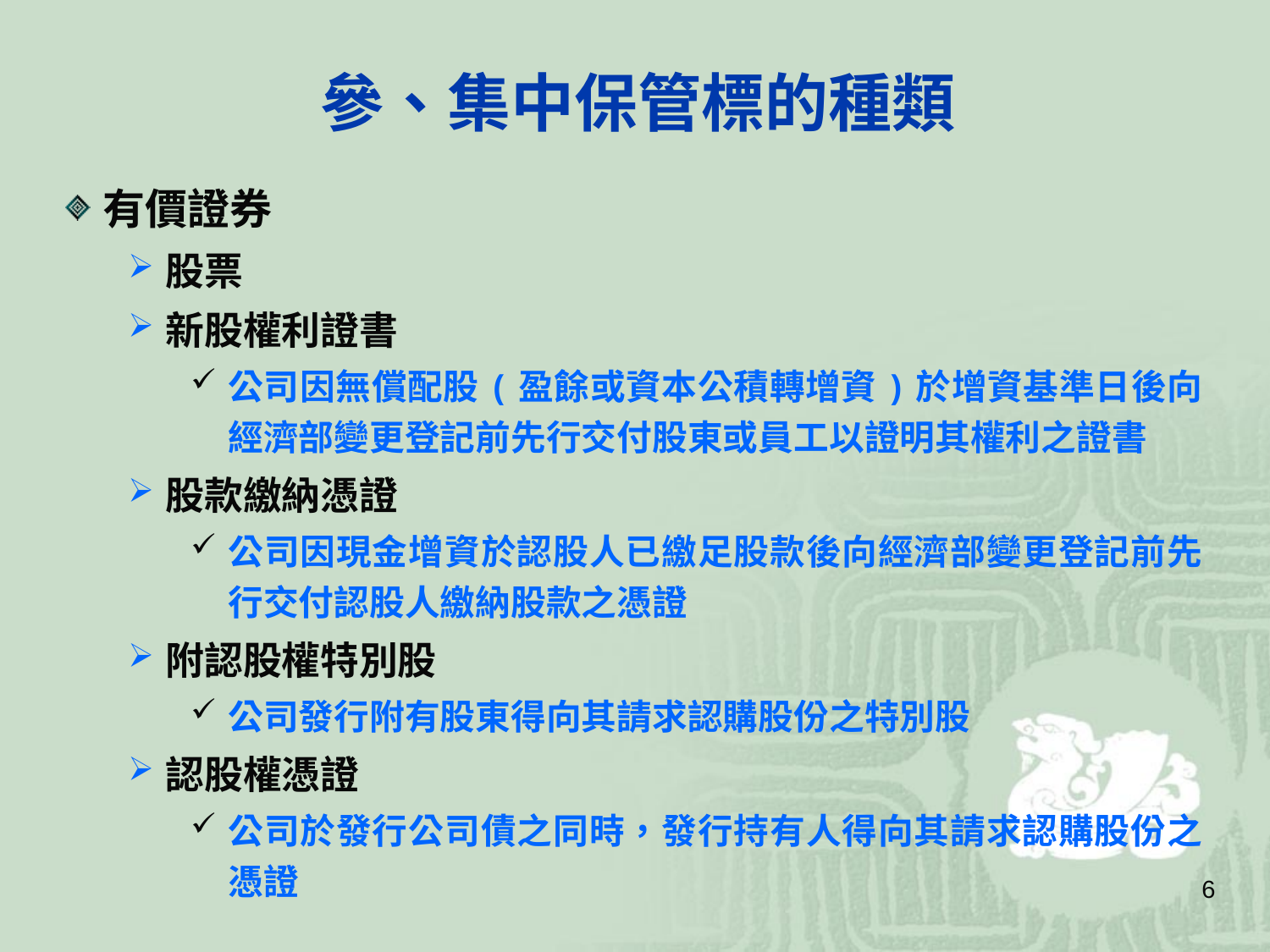

# 參、集中保管標的種類
有價證券
股票
新股權利證書
公司因無償配股(盈餘或資本公積轉增資)於增資基準日後向經濟部變更登記前先行交付股東或員工以證明其權利之證書
股款繳納憑證
公司因現金增資於認股人已繳足股款後向經濟部變更登記前先行交付認股人繳納股款之憑證
附認股權特別股
公司發行附有股東得向其請求認購股份之特別股
認股權憑證
公司於發行公司債之同時，發行持有人得向其請求認購股份之憑證

6